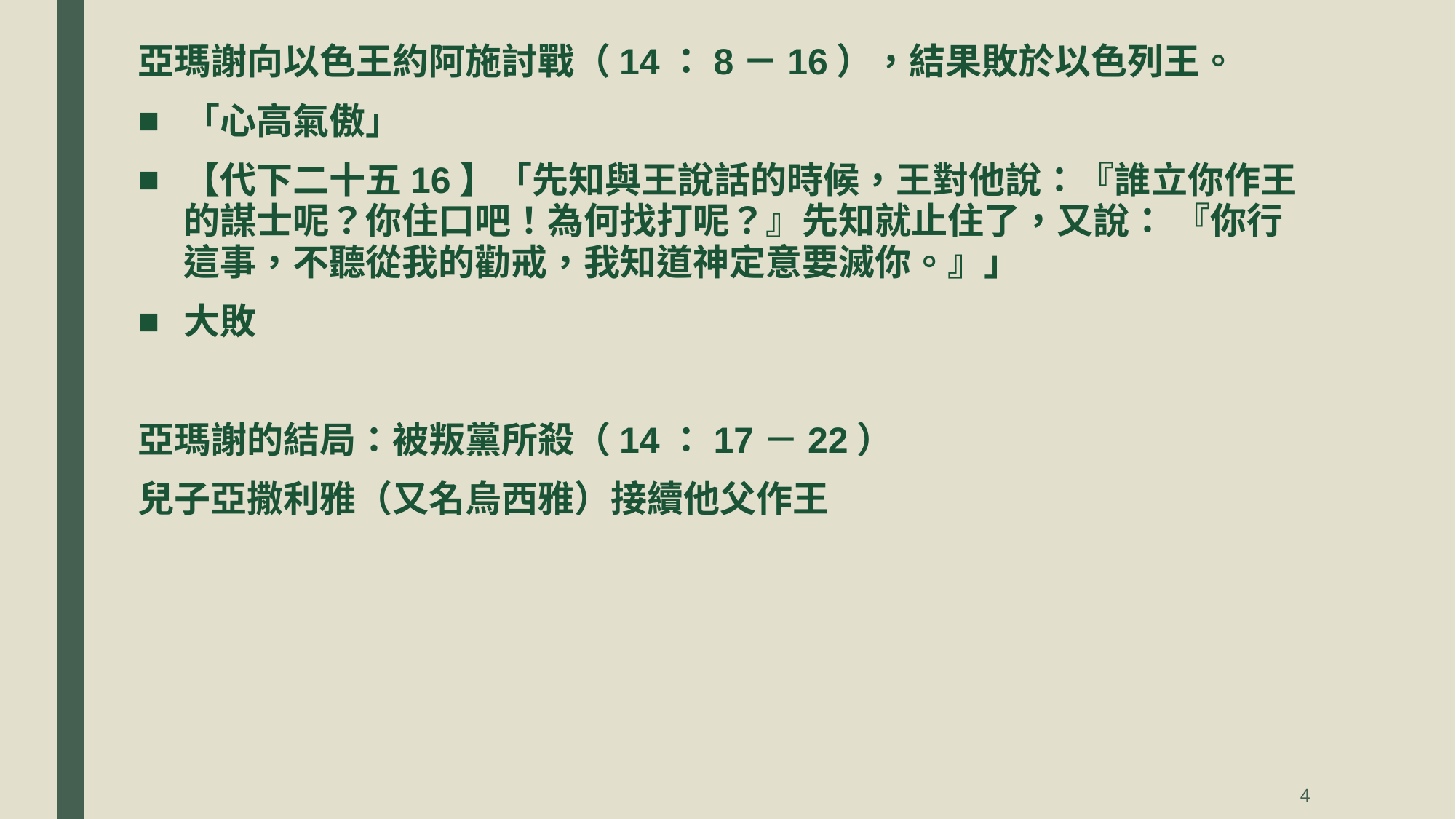

亞瑪謝向以色王約阿施討戰（14：8－16），結果敗於以色列王。
「心高氣傲」
【代下二十五16】「先知與王說話的時候，王對他說：『誰立你作王的謀士呢？你住口吧！為何找打呢？』先知就止住了，又說： 『你行這事，不聽從我的勸戒，我知道神定意要滅你。』」
大敗

亞瑪謝的結局：被叛黨所殺（14：17－22）
兒子亞撒利雅（又名烏西雅）接續他父作王
4